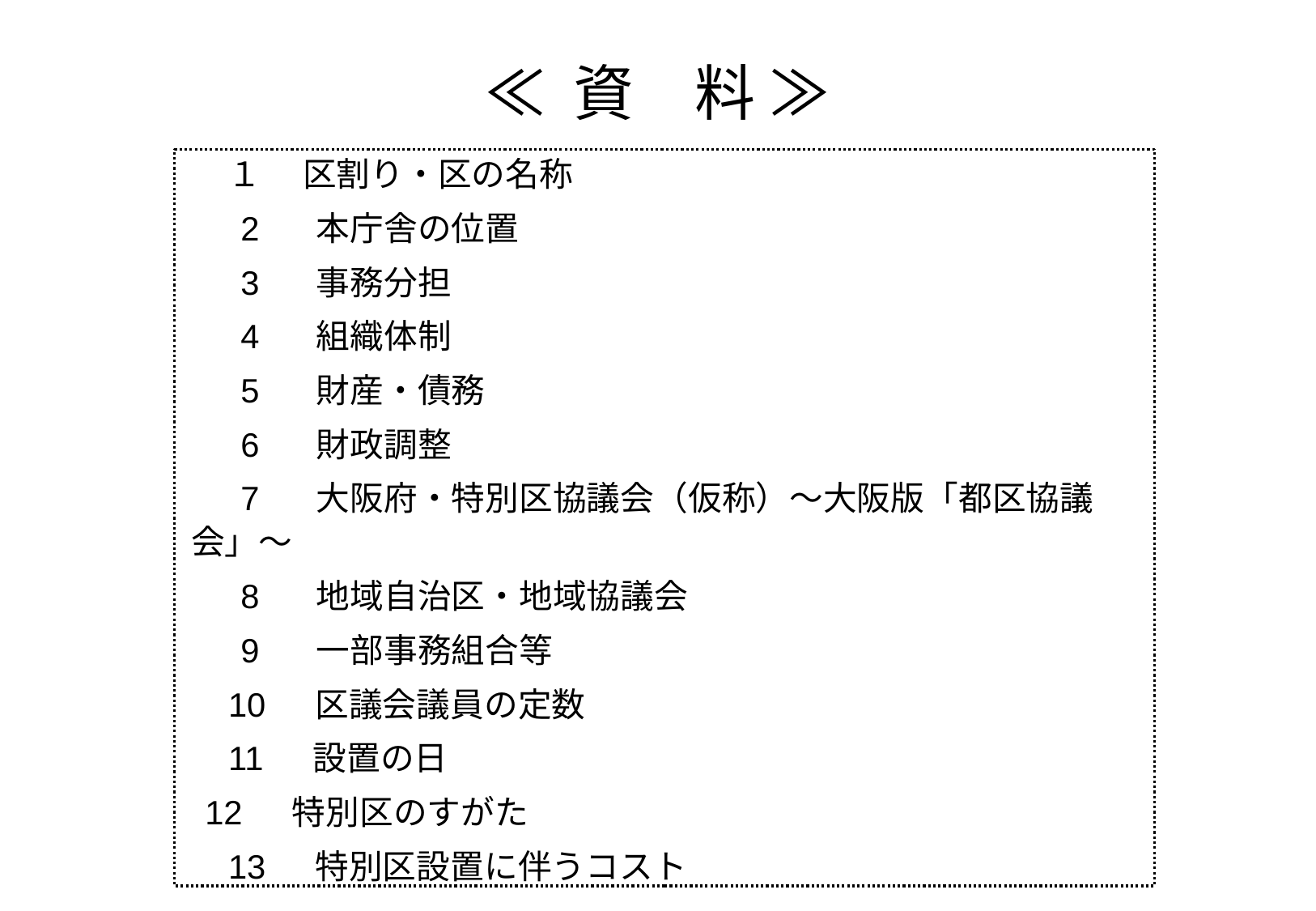

# ≪ 資　料 ≫
　 １　 区割り・区の名称
　 2　  本庁舎の位置
　 3　  事務分担
　 4　  組織体制
　 5　  財産・債務
　 6　  財政調整
　 7　  大阪府・特別区協議会（仮称）～大阪版「都区協議会」～
　 8　  地域自治区・地域協議会
　 9　  一部事務組合等
　10　 区議会議員の定数
　11　 設置の日
  12　 特別区のすがた
　13　 特別区設置に伴うコスト